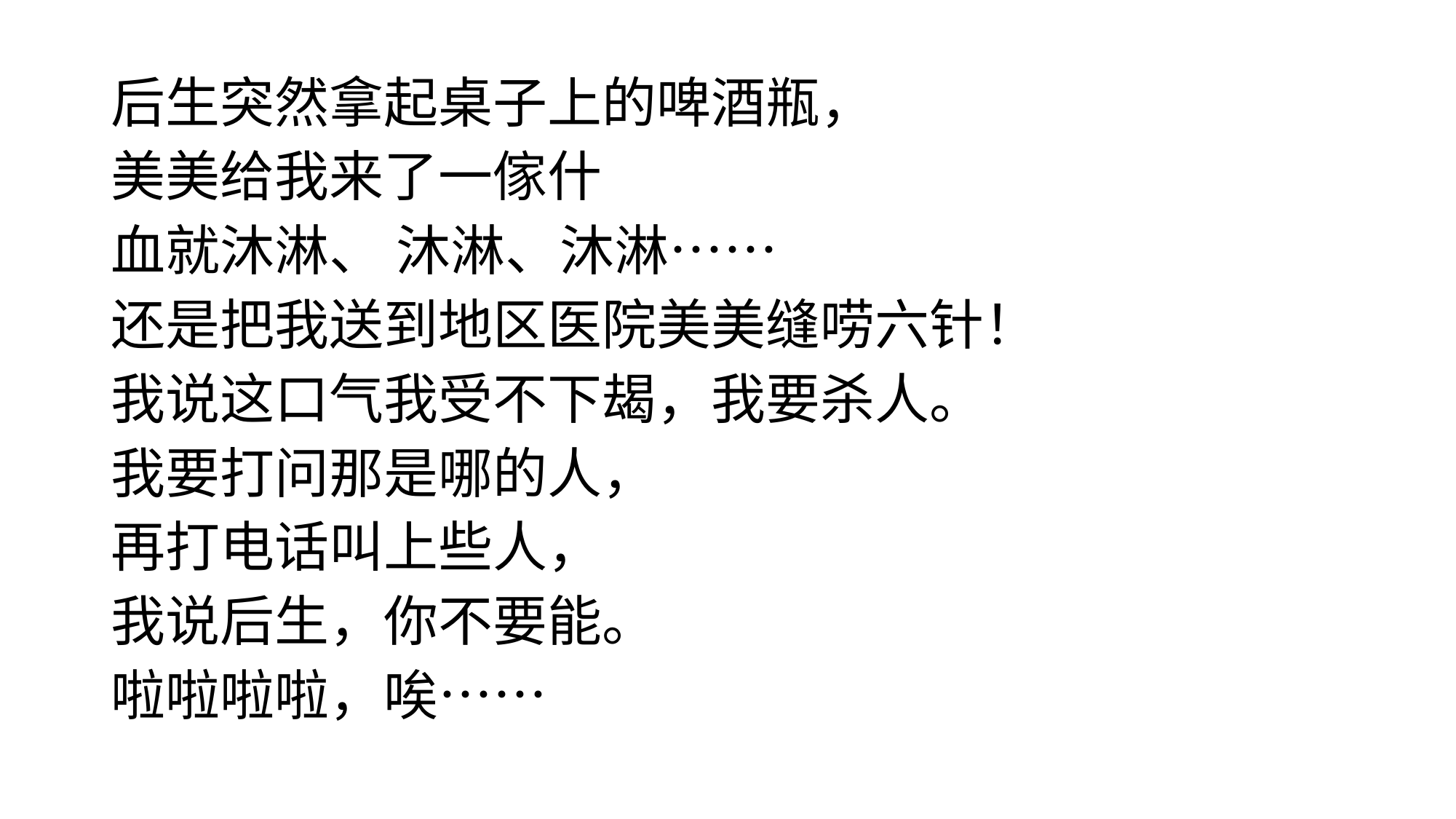

后生突然拿起桌子上的啤酒瓶，
美美给我来了一傢什
血就沐淋、 沐淋、沐淋……
还是把我送到地区医院美美缝唠六针！
我说这口气我受不下朅，我要杀人。
我要打问那是哪的人，
再打电话叫上些人，
我说后生，你不要能。
啦啦啦啦，唉……